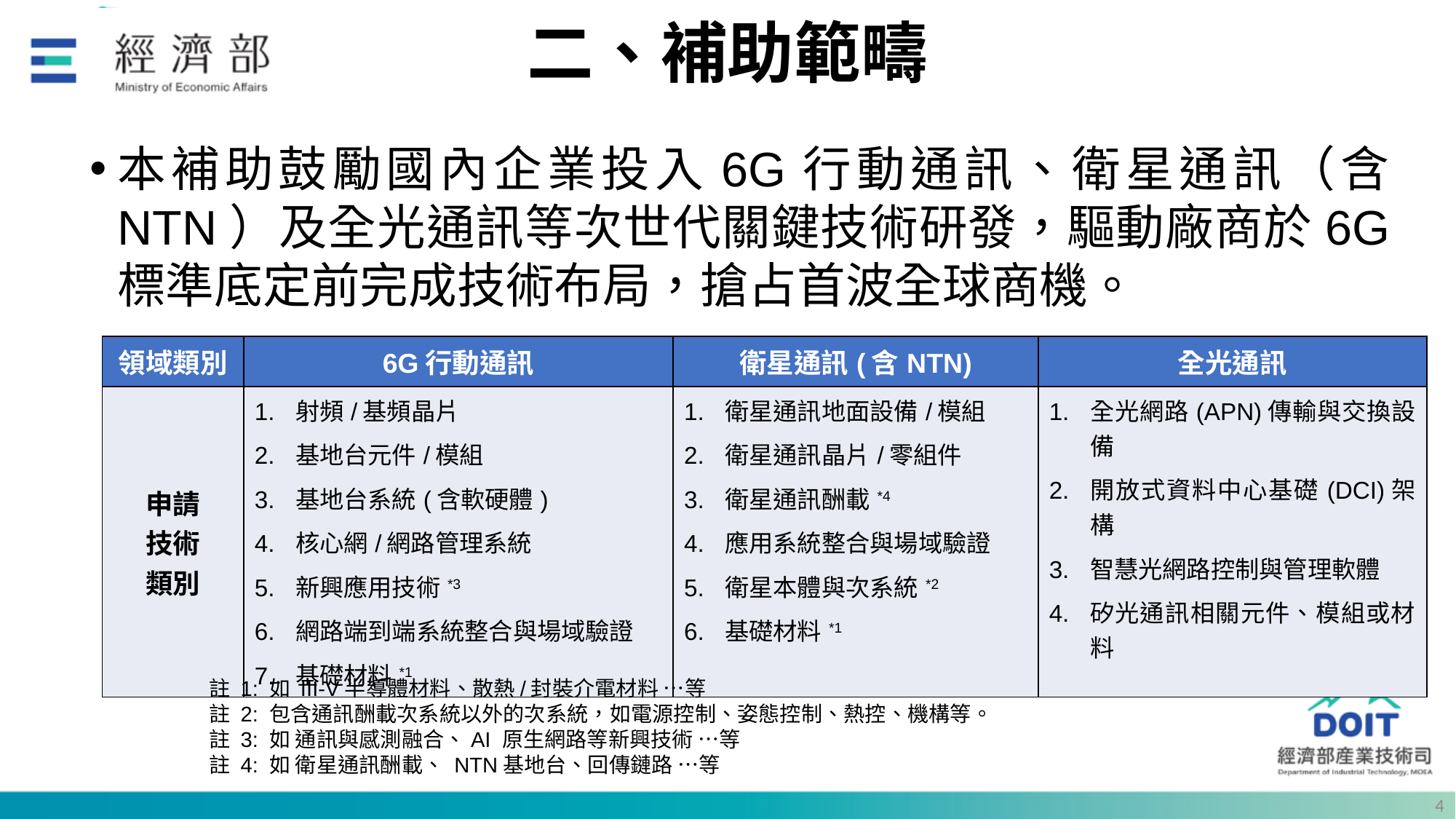

# 二、補助範疇
本補助鼓勵國內企業投入6G行動通訊、衛星通訊（含NTN）及全光通訊等次世代關鍵技術研發，驅動廠商於6G標準底定前完成技術布局，搶占首波全球商機。
| 領域類別 | 6G行動通訊 | 衛星通訊(含NTN) | 全光通訊 |
| --- | --- | --- | --- |
| 申請 技術 類別 | 射頻/基頻晶片 基地台元件/模組 基地台系統(含軟硬體) 核心網/網路管理系統 新興應用技術\*3 網路端到端系統整合與場域驗證 基礎材料\*1 | 衛星通訊地面設備/模組 衛星通訊晶片/零組件 衛星通訊酬載\*4 應用系統整合與場域驗證 衛星本體與次系統\*2 基礎材料\*1 | 全光網路(APN)傳輸與交換設備 開放式資料中心基礎(DCI)架構 智慧光網路控制與管理軟體 矽光通訊相關元件、模組或材料 |
註 1: 如 III-V半導體材料、散熱/封裝介電材料 …等
註 2: 包含通訊酬載次系統以外的次系統，如電源控制、姿態控制、熱控、機構等。
註 3: 如 通訊與感測融合、AI 原生網路等新興技術 …等
註 4: 如 衛星通訊酬載、 NTN基地台、回傳鏈路 …等